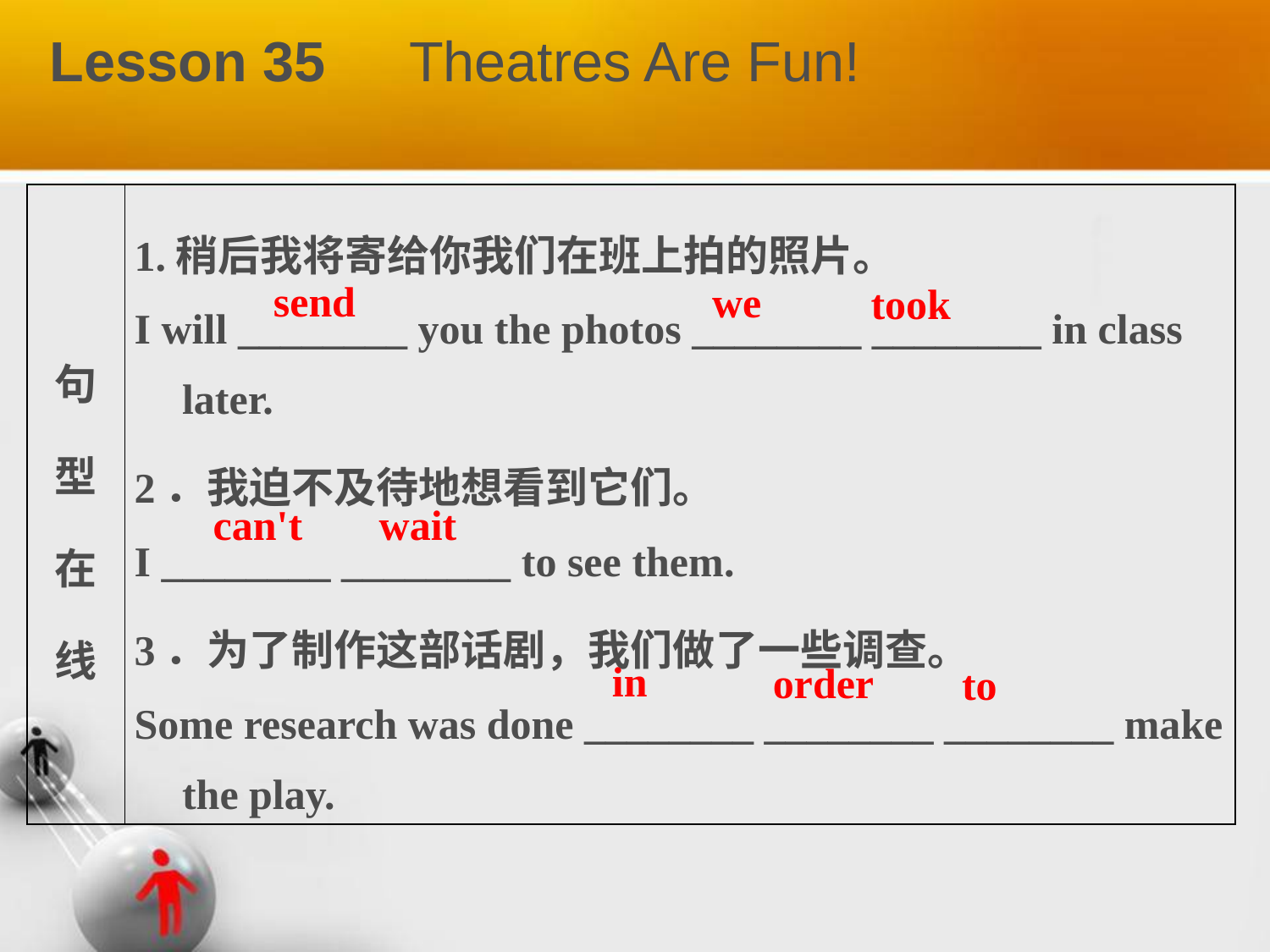

Lesson 35　Theatres Are Fun!
| 句 型 在 线 | 1.稍后我将寄给你我们在班上拍的照片。 I will \_\_\_\_\_\_\_\_ you the photos \_\_\_\_\_\_\_\_ \_\_\_\_\_\_\_\_ in class later. 2．我迫不及待地想看到它们。 I \_\_\_\_\_\_\_\_ \_\_\_\_\_\_\_\_ to see them. 3．为了制作这部话剧，我们做了一些调查。 Some research was done \_\_\_\_\_\_\_\_ \_\_\_\_\_\_\_\_ \_\_\_\_\_\_\_\_ make the play. |
| --- | --- |
send
we
took
wait
can't
in
order
to